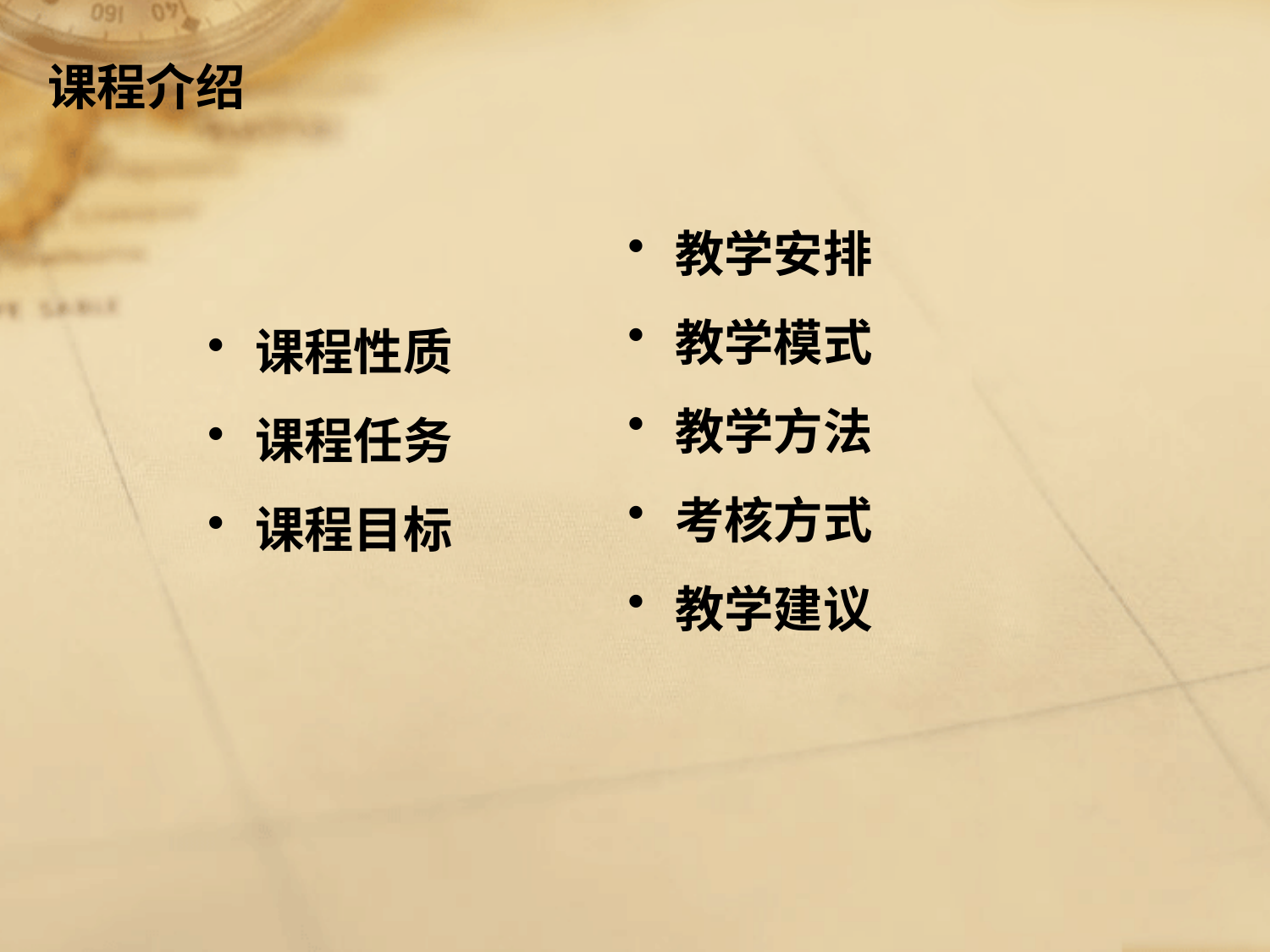

# 课程介绍
教学安排
教学模式
教学方法
考核方式
教学建议

课程性质
课程任务
课程目标